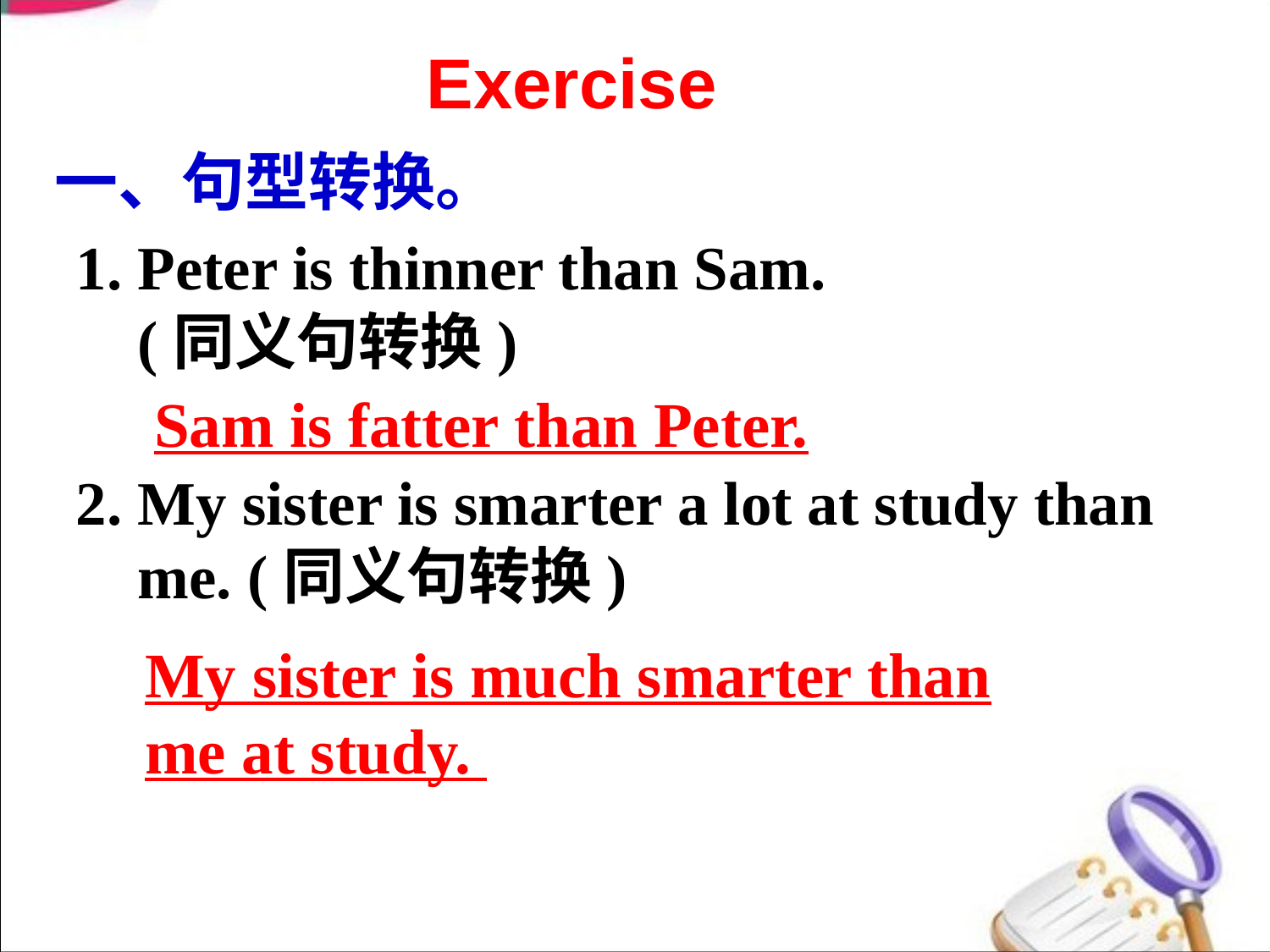

1. Peter is thinner than Sam.
    (同义句转换)

2. My sister is smarter a lot at study than
    me. (同义句转换)
Exercise
一、句型转换。
Sam is fatter than Peter.
My sister is much smarter than me at study.